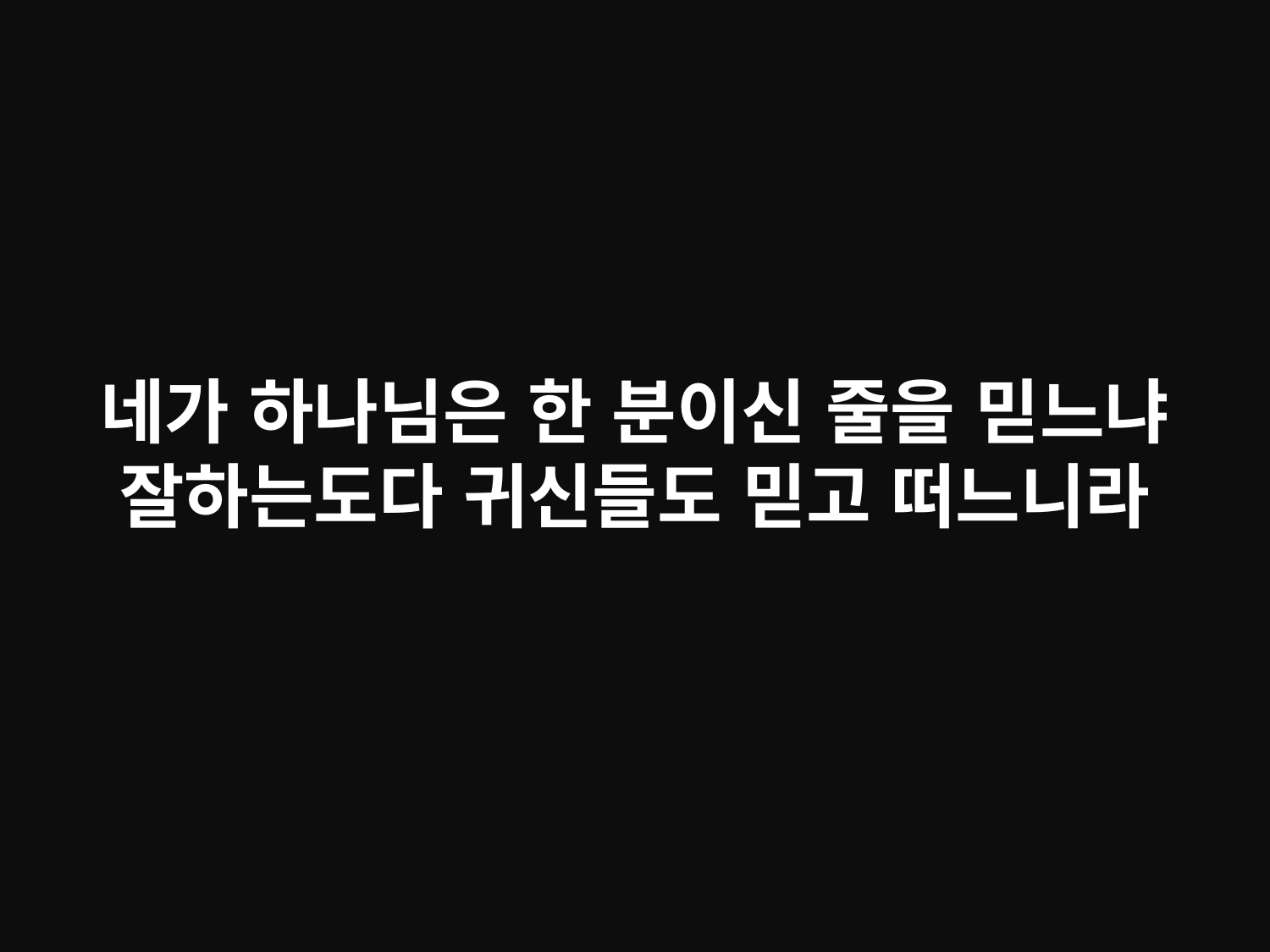

# 네가 하나님은 한 분이신 줄을 믿느냐 잘하는도다 귀신들도 믿고 떠느니라